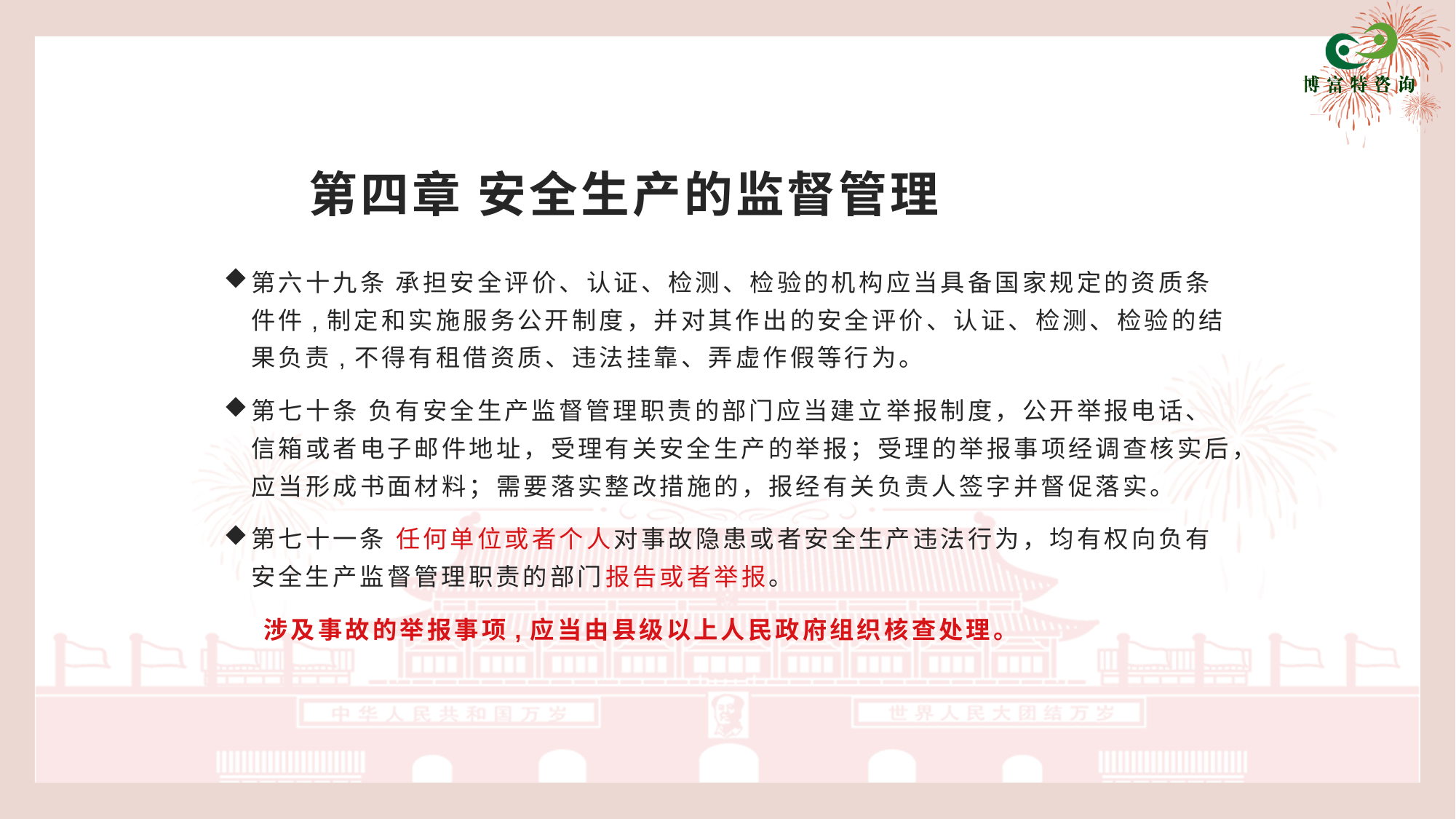

# 第四章 安全生产的监督管理
第六十九条 承担安全评价、认证、检测、检验的机构应当具备国家规定的资质条件件,制定和实施服务公开制度，并对其作出的安全评价、认证、检测、检验的结果负责,不得有租借资质、违法挂靠、弄虚作假等行为。
第七十条 负有安全生产监督管理职责的部门应当建立举报制度，公开举报电话、信箱或者电子邮件地址，受理有关安全生产的举报；受理的举报事项经调查核实后，应当形成书面材料；需要落实整改措施的，报经有关负责人签字并督促落实。
第七十一条 任何单位或者个人对事故隐患或者安全生产违法行为，均有权向负有安全生产监督管理职责的部门报告或者举报。
    涉及事故的举报事项,应当由县级以上人民政府组织核查处理。